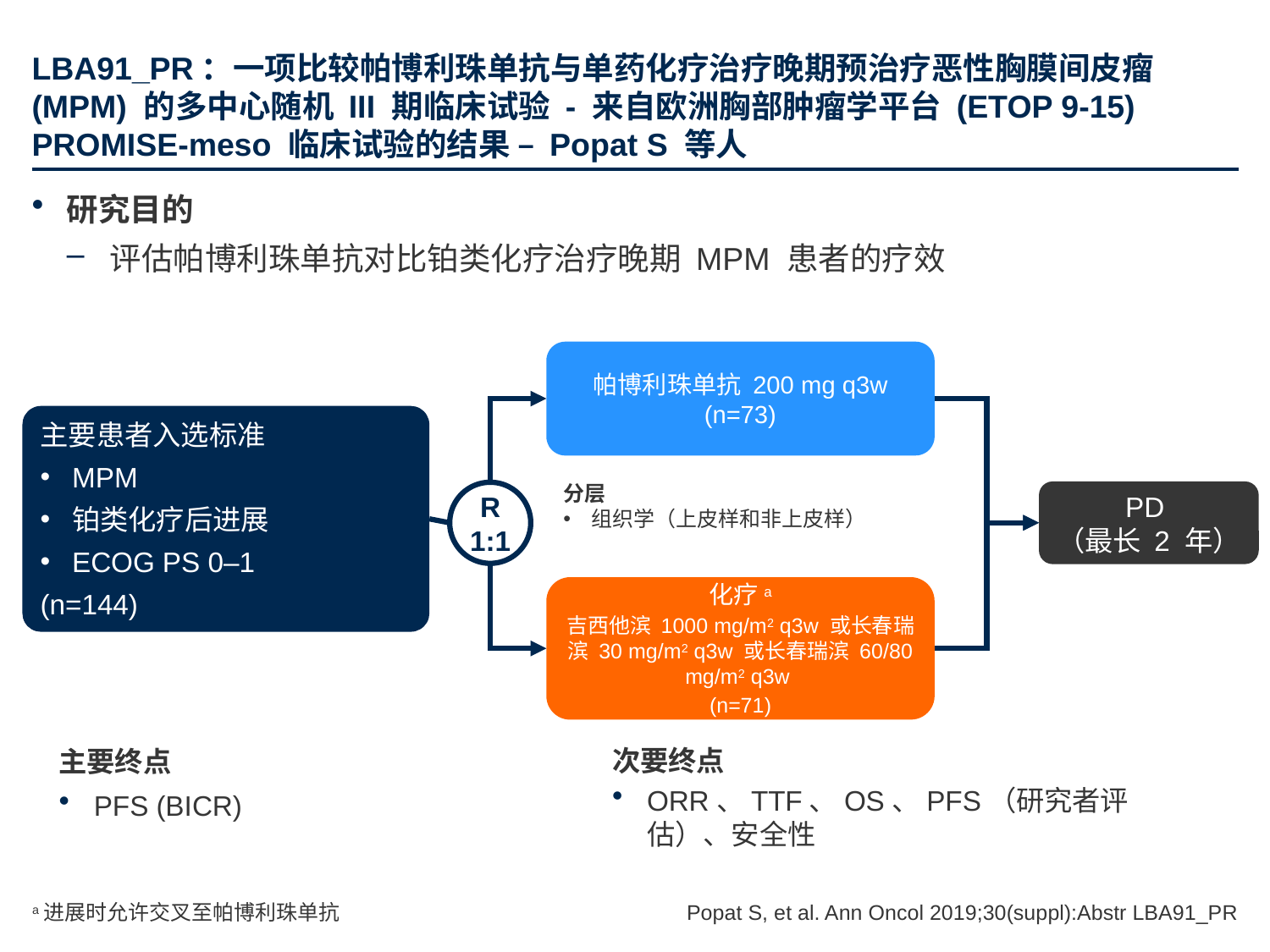

# LBA91_PR：一项比较帕博利珠单抗与单药化疗治疗晚期预治疗恶性胸膜间皮瘤 (MPM) 的多中心随机 III 期临床试验 - 来自欧洲胸部肿瘤学平台 (ETOP 9-15) PROMISE-meso 临床试验的结果 – Popat S 等人
研究目的
评估帕博利珠单抗对比铂类化疗治疗晚期 MPM 患者的疗效
帕博利珠单抗 200 mg q3w
(n=73)
主要患者入选标准
MPM
铂类化疗后进展
ECOG PS 0–1
(n=144)
分层
组织学（上皮样和非上皮样）
PD
（最长 2 年）
R
1:1
化疗a
吉西他滨 1000 mg/m2 q3w 或长春瑞滨 30 mg/m2 q3w 或长春瑞滨 60/80 mg/m2 q3w
(n=71)
主要终点
PFS (BICR)

次要终点
ORR、TTF、OS、PFS（研究者评估）、安全性
Popat S, et al. Ann Oncol 2019;30(suppl):Abstr LBA91_PR
a进展时允许交叉至帕博利珠单抗